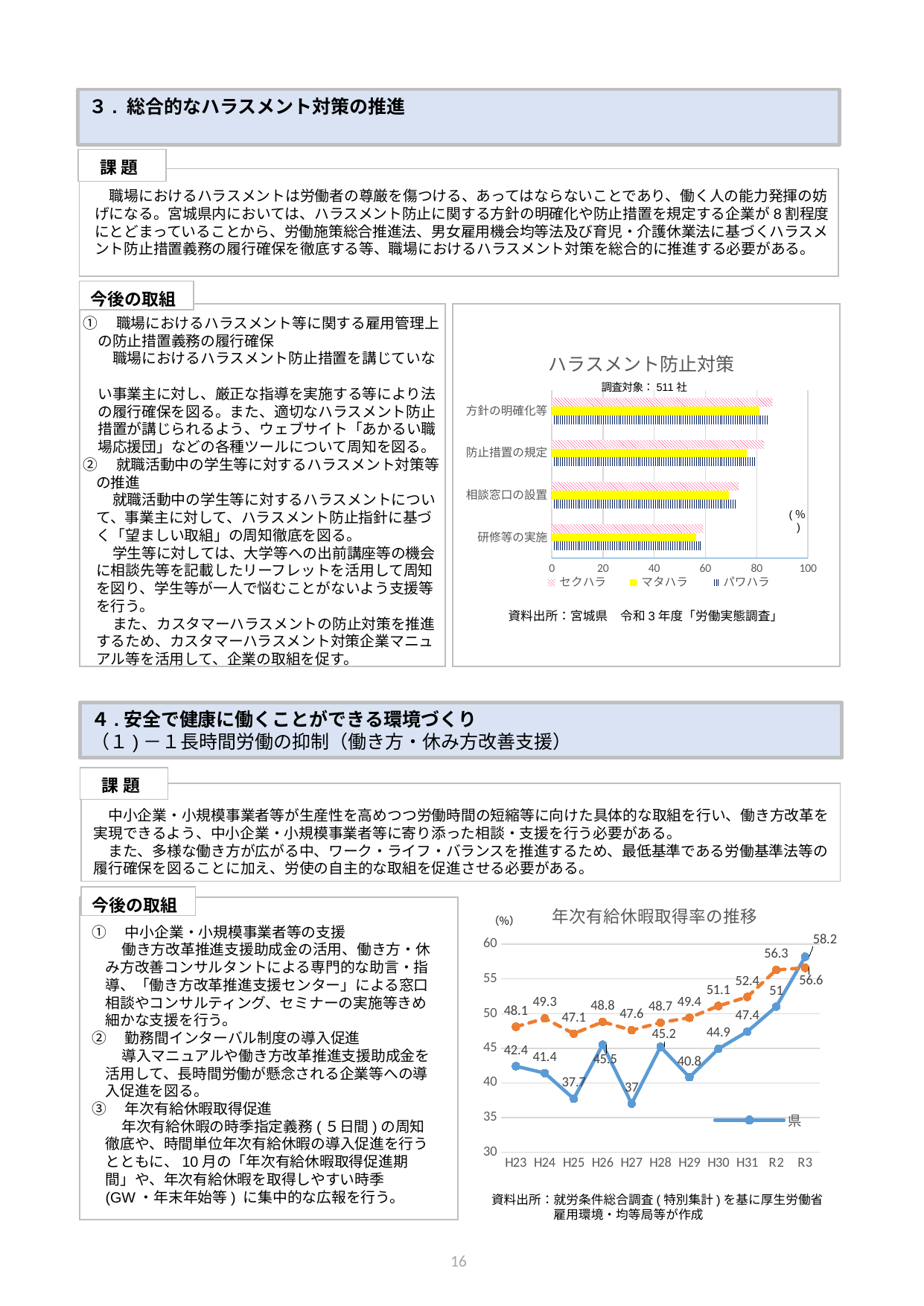

３. 総合的なハラスメント対策の推進

課 題

　職場におけるハラスメントは労働者の尊厳を傷つける、あってはならないことであり、働く人の能力発揮の妨げになる。宮城県内においては、ハラスメント防止に関する方針の明確化や防止措置を規定する企業が8割程度にとどまっていることから、労働施策総合推進法、男女雇用機会均等法及び育児・介護休業法に基づくハラスメント防止措置義務の履行確保を徹底する等、職場におけるハラスメント対策を総合的に推進する必要がある。
あ
今後の取組

①　職場におけるハラスメント等に関する雇用管理上
　の防止措置義務の履行確保
　　職場におけるハラスメント防止措置を講じていな
　い事業主に対し、厳正な指導を実施する等により法
　の履行確保を図る。また、適切なハラスメント防止
　措置が講じられるよう、ウェブサイト「あかるい職
　場応援団」などの各種ツールについて周知を図る。
②　就職活動中の学生等に対するハラスメント対策等の推進
　　就職活動中の学生等に対するハラスメントについて、事業主に対して、ハラスメント防止指針に基づく「望ましい取組」の周知徹底を図る。
　　学生等に対しては、大学等への出前講座等の機会に相談先等を記載したリーフレットを活用して周知を図り、学生等が一人で悩むことがないよう支援等を行う。
　　また、カスタマーハラスメントの防止対策を推進するため、カスタマーハラスメント対策企業マニュアル等を活用して、企業の取組を促す。

### Chart: ハラスメント防止対策

| Category | パワハラ | マタハラ | セクハラ |
|---|---|---|---|
| 研修等の実施 | 58.7 | 56.4 | 59.1 |
| 相談窓口の設置 | 71.8 | 69.3 | 73.0 |
| 防止措置の規定 | 79.8 | 76.1 | 82.8 |
| 方針の明確化等 | 84.7 | 81.2 | 86.1 |
(％)
資料出所：宮城県　令和3年度「労働実態調査」
４.安全で健康に働くことができる環境づくり
（１)－１長時間労働の抑制（働き方・休み方改善支援）

課 題

　中小企業・小規模事業者等が生産性を高めつつ労働時間の短縮等に向けた具体的な取組を行い、働き方改革を実現できるよう、中小企業・小規模事業者等に寄り添った相談・支援を行う必要がある。
　また、多様な働き方が広がる中、ワーク・ライフ・バランスを推進するため、最低基準である労働基準法等の履行確保を図ることに加え、労使の自主的な取組を促進させる必要がある。

あ
今後の取組

### Chart: 年次有給休暇取得率の推移

| Category | 県 | 全国平均 |
|---|---|---|
| H23 | 42.4 | 48.1 |
| H24 | 41.4 | 49.3 |
| H25 | 37.7 | 47.1 |
| H26 | 45.5 | 48.8 |
| H27 | 37.0 | 47.6 |
| H28 | 45.2 | 48.7 |
| H29 | 40.8 | 49.4 |
| H30 | 44.9 | 51.1 |
| H31 | 47.4 | 52.4 |
| R2 | 51.0 | 56.3 |
| R3 | 58.2 | 56.6 |

①　中小企業・小規模事業者等の支援
　　働き方改革推進支援助成金の活用、働き方・休み方改善コンサルタントによる専門的な助言・指導、「働き方改革推進支援センター」による窓口相談やコンサルティング、セミナーの実施等きめ細かな支援を行う。
②　勤務間インターバル制度の導入促進
　　導入マニュアルや働き方改革推進支援助成金を活用して、長時間労働が懸念される企業等への導入促進を図る。
③　年次有給休暇取得促進
　　年次有給休暇の時季指定義務(５日間)の周知徹底や、時間単位年次有給休暇の導入促進を行うとともに、10月の「年次有給休暇取得促進期間」や、年次有給休暇を取得しやすい時季(GW・年末年始等) に集中的な広報を行う。
資料出所：就労条件総合調査(特別集計)を基に厚生労働省
　　　　　雇用環境・均等局等が作成
16